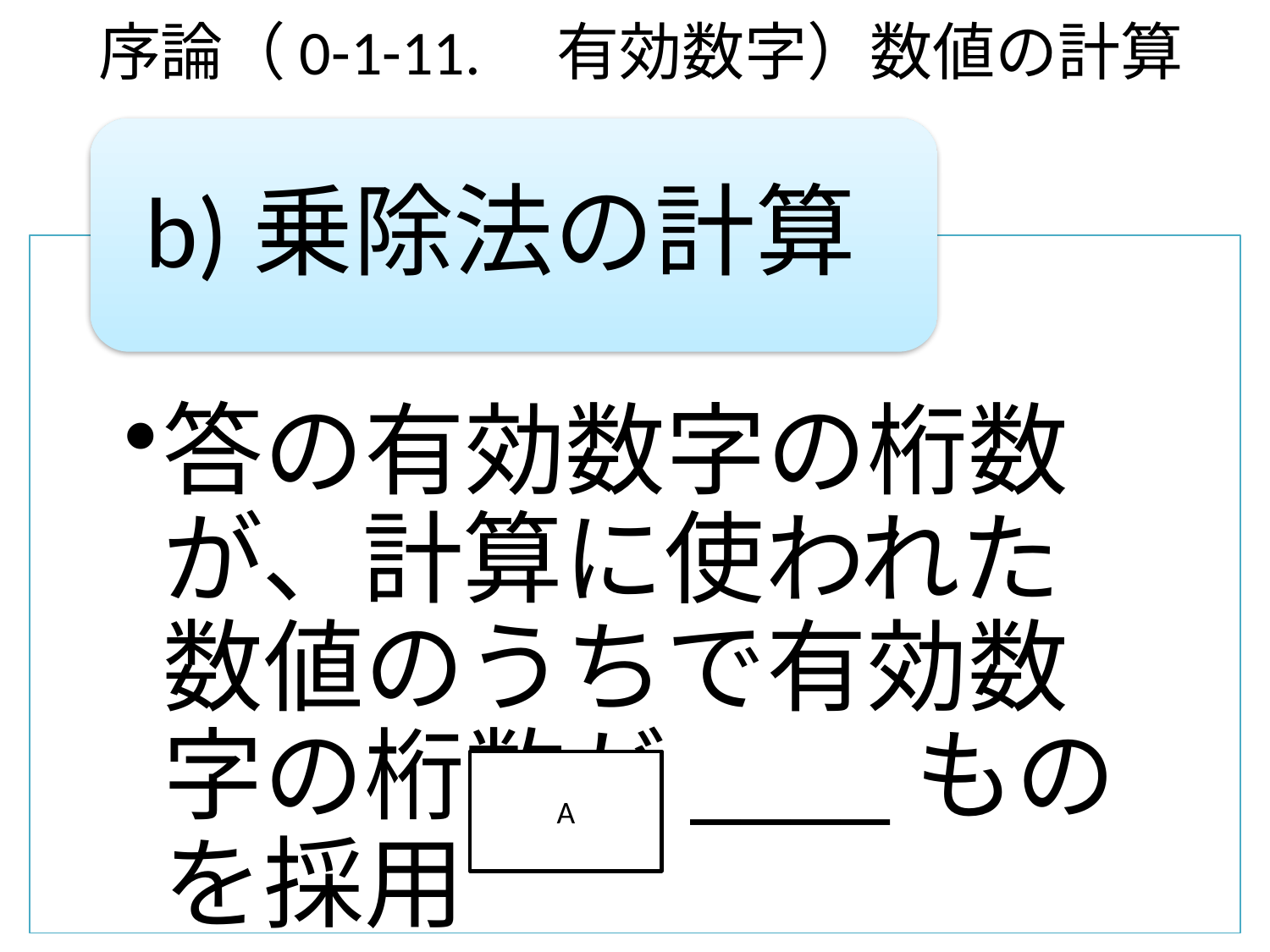

# 序論（0-1-11.　有効数字）数値の計算
答の有効数字の桁数が、計算に使われた数値のうちで有効数字の桁数が____ものを採用
b)乗除法の計算
A